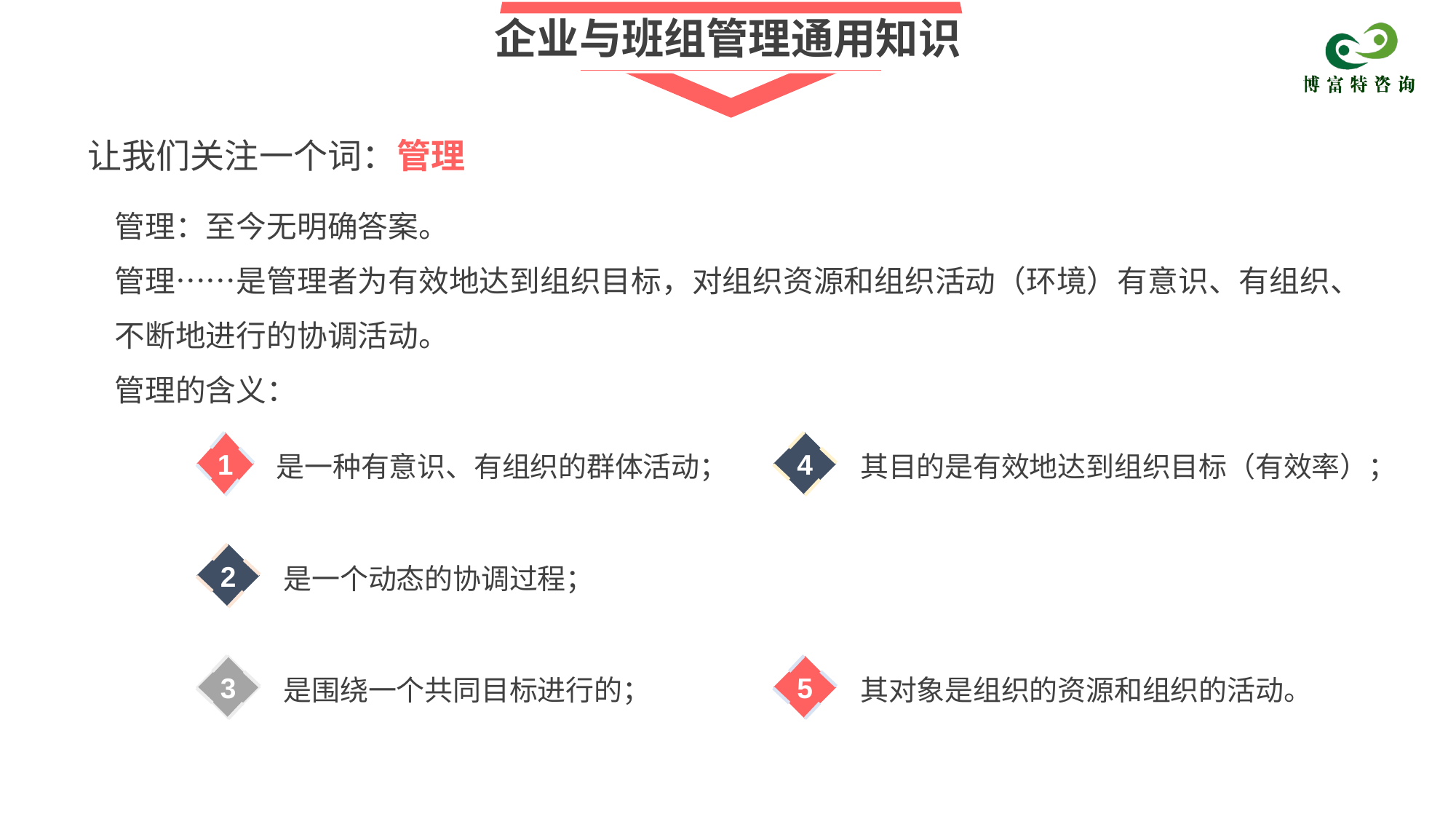

企业与班组管理通用知识
让我们关注一个词：管理
管理：至今无明确答案。
管理……是管理者为有效地达到组织目标，对组织资源和组织活动（环境）有意识、有组织、不断地进行的协调活动。
管理的含义：
1
4
其目的是有效地达到组织目标（有效率）；
是一种有意识、有组织的群体活动；
2
是一个动态的协调过程；
3
5
是围绕一个共同目标进行的；
其对象是组织的资源和组织的活动。